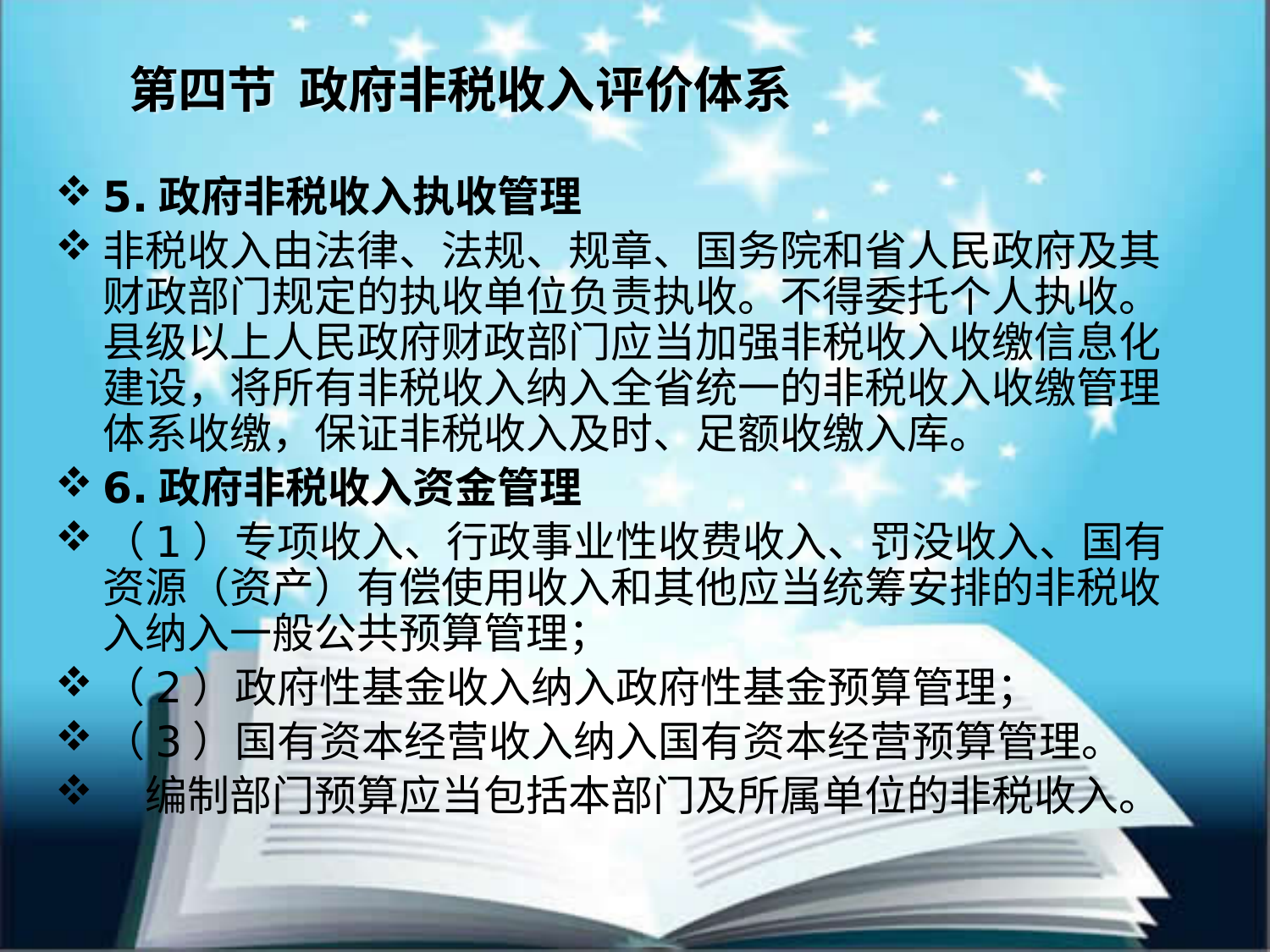

# 第四节  政府非税收入评价体系
5.政府非税收入执收管理
非税收入由法律、法规、规章、国务院和省人民政府及其财政部门规定的执收单位负责执收。不得委托个人执收。县级以上人民政府财政部门应当加强非税收入收缴信息化建设，将所有非税收入纳入全省统一的非税收入收缴管理体系收缴，保证非税收入及时、足额收缴入库。
6.政府非税收入资金管理
（1）专项收入、行政事业性收费收入、罚没收入、国有资源（资产）有偿使用收入和其他应当统筹安排的非税收入纳入一般公共预算管理；
（2）政府性基金收入纳入政府性基金预算管理；
（3）国有资本经营收入纳入国有资本经营预算管理。
　编制部门预算应当包括本部门及所属单位的非税收入。